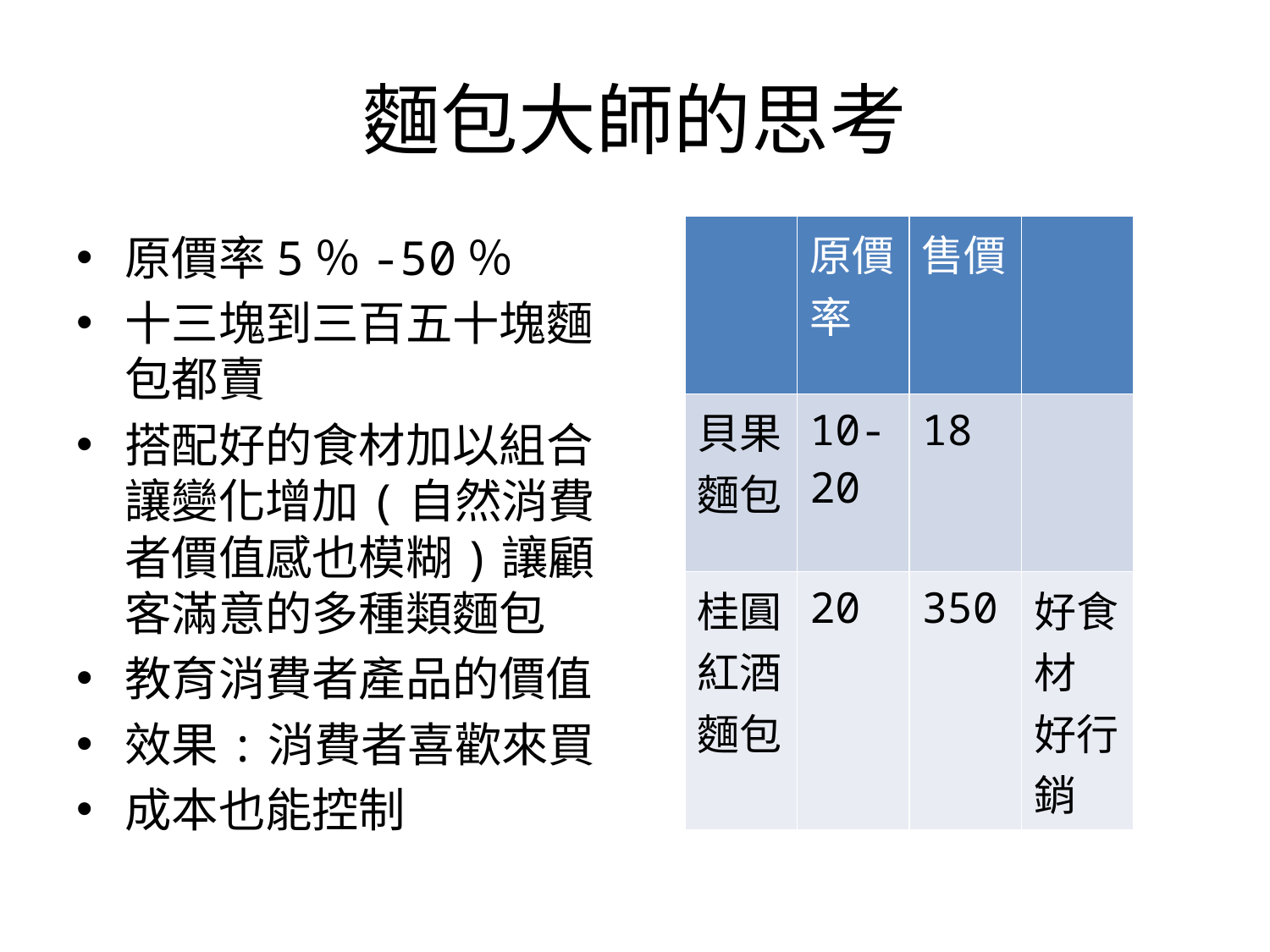

# 麵包大師的思考
|  | 原價率 | 售價 |  |
| --- | --- | --- | --- |
| 貝果麵包 | 10-20 | 18 |  |
| 桂圓 紅酒麵包 | 20 | 350 | 好食材 好行銷 |
原價率5％-50％
十三塊到三百五十塊麵包都賣
搭配好的食材加以組合  讓變化增加(自然消費者價值感也模糊)讓顧客滿意的多種類麵包
教育消費者產品的價值
效果:消費者喜歡來買
成本也能控制